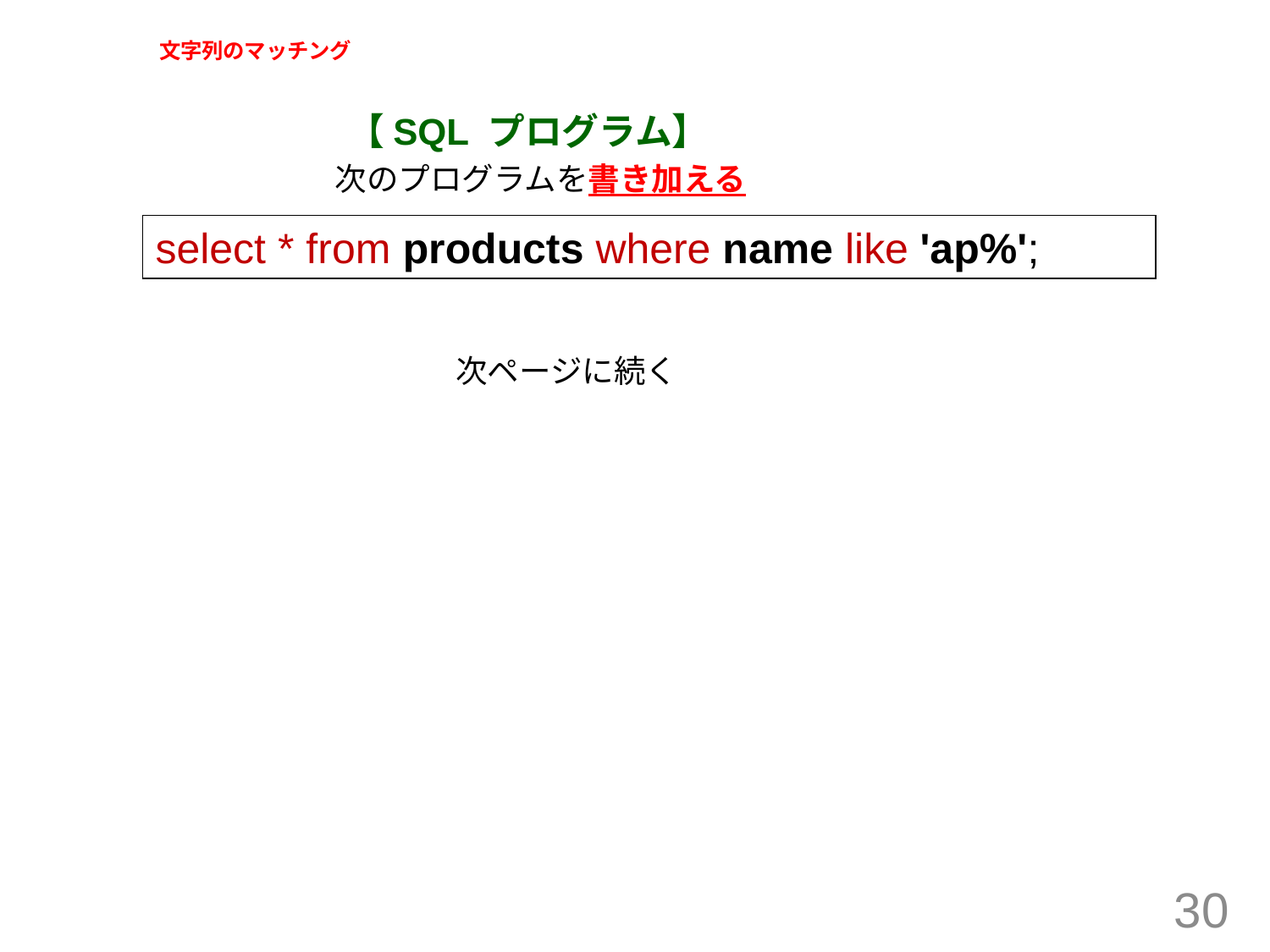

# 文字列のマッチング
【SQL プログラム】
次のプログラムを書き加える
select * from products where name like 'ap%';
次ページに続く
30